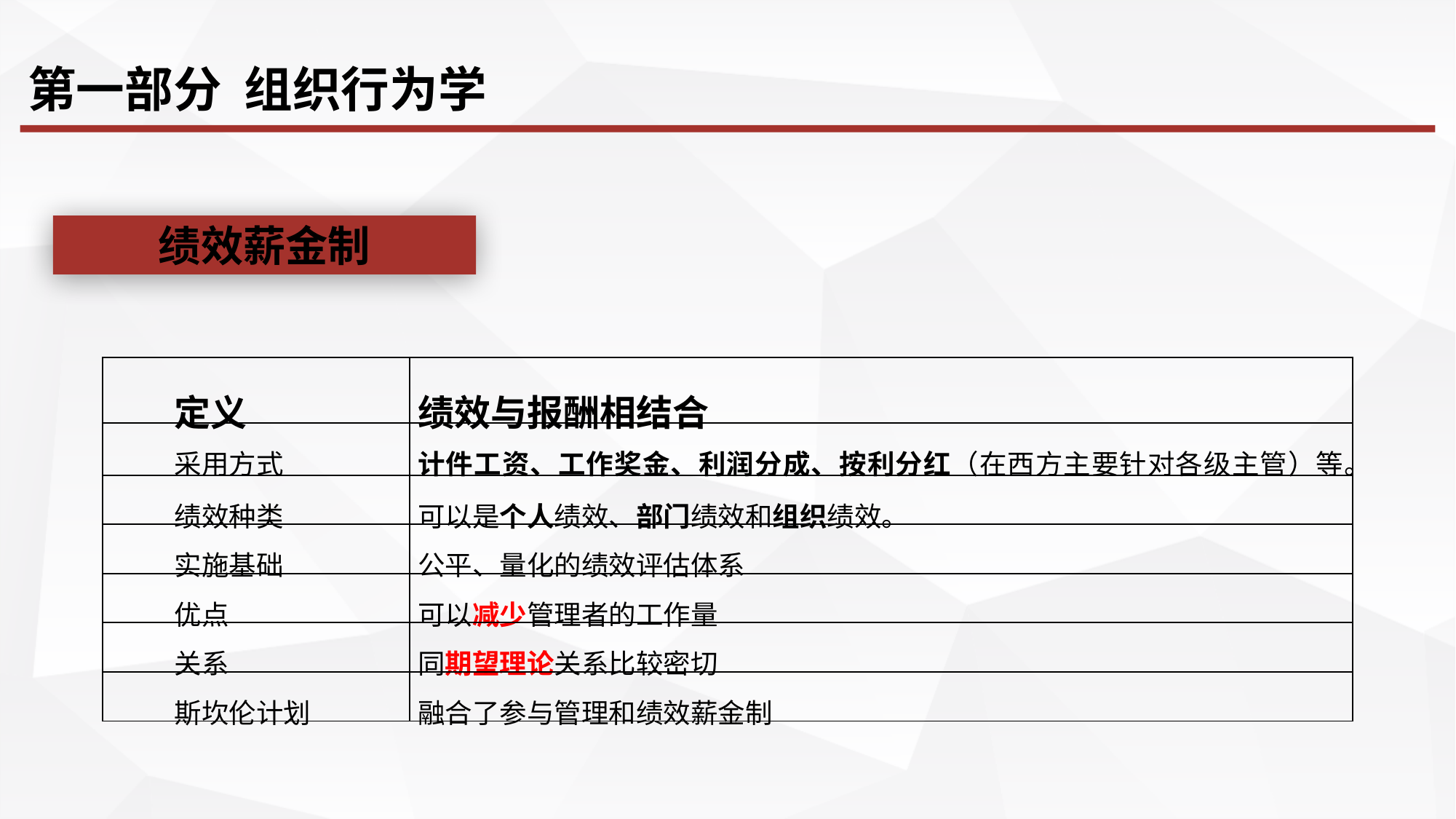

第一部分  组织行为学

绩效薪金制
| 定义 | 绩效与报酬相结合 |
| --- | --- |
| 采用方式 | 计件工资、工作奖金、利润分成、按利分红（在西方主要针对各级主管）等。 |
| 绩效种类 | 可以是个人绩效、部门绩效和组织绩效。 |
| 实施基础 | 公平、量化的绩效评估体系 |
| 优点 | 可以减少管理者的工作量 |
| 关系 | 同期望理论关系比较密切 |
| 斯坎伦计划 | 融合了参与管理和绩效薪金制 |